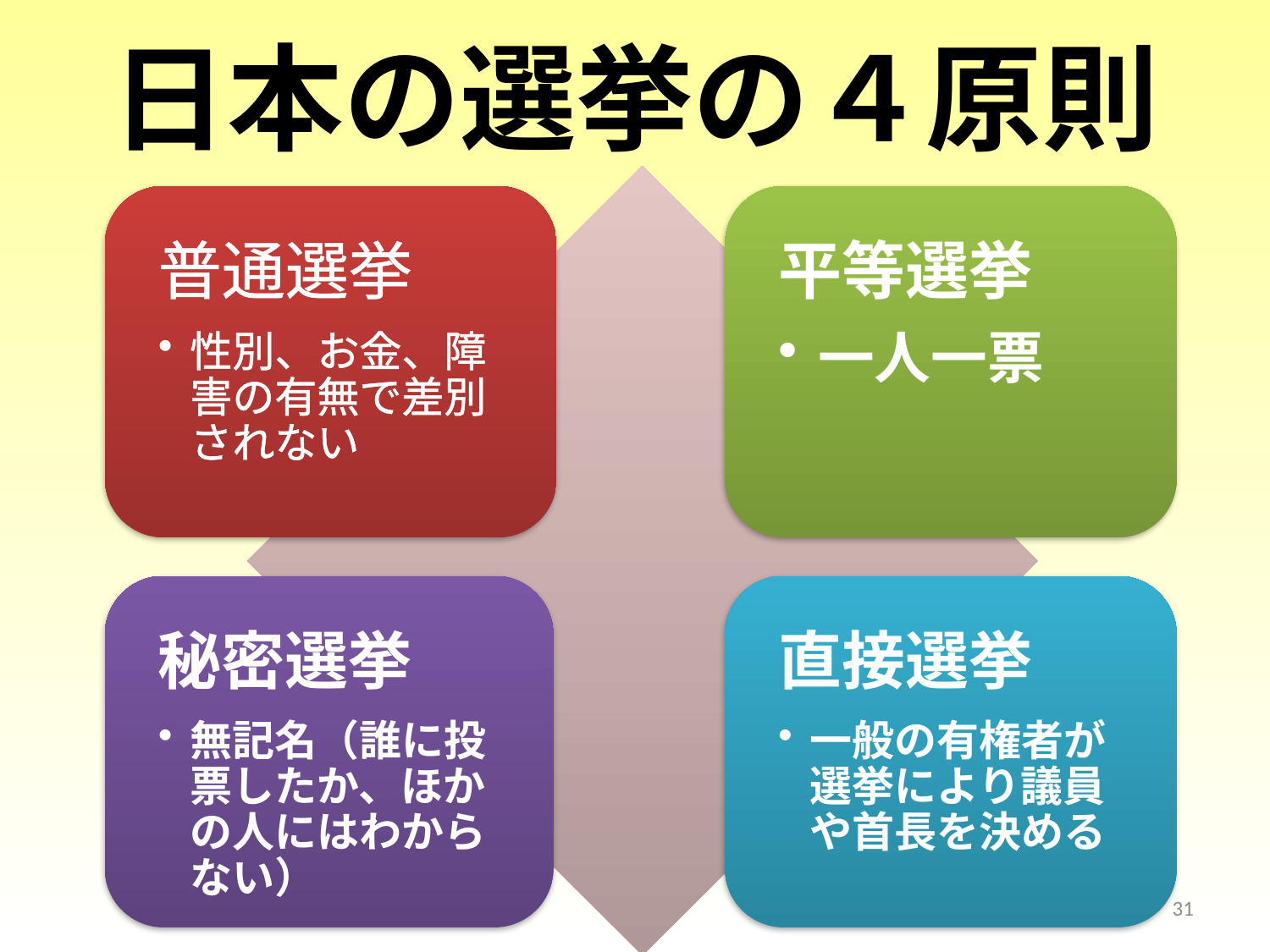

# 日本の選挙の４原則
普通選挙
性別、お金、障害の有無で差別されない
平等選挙
一人一票
秘密選挙
無記名（誰に投票したか、ほかの人にはわからない）
直接選挙
一般の有権者が選挙により議員や首長を決める
31